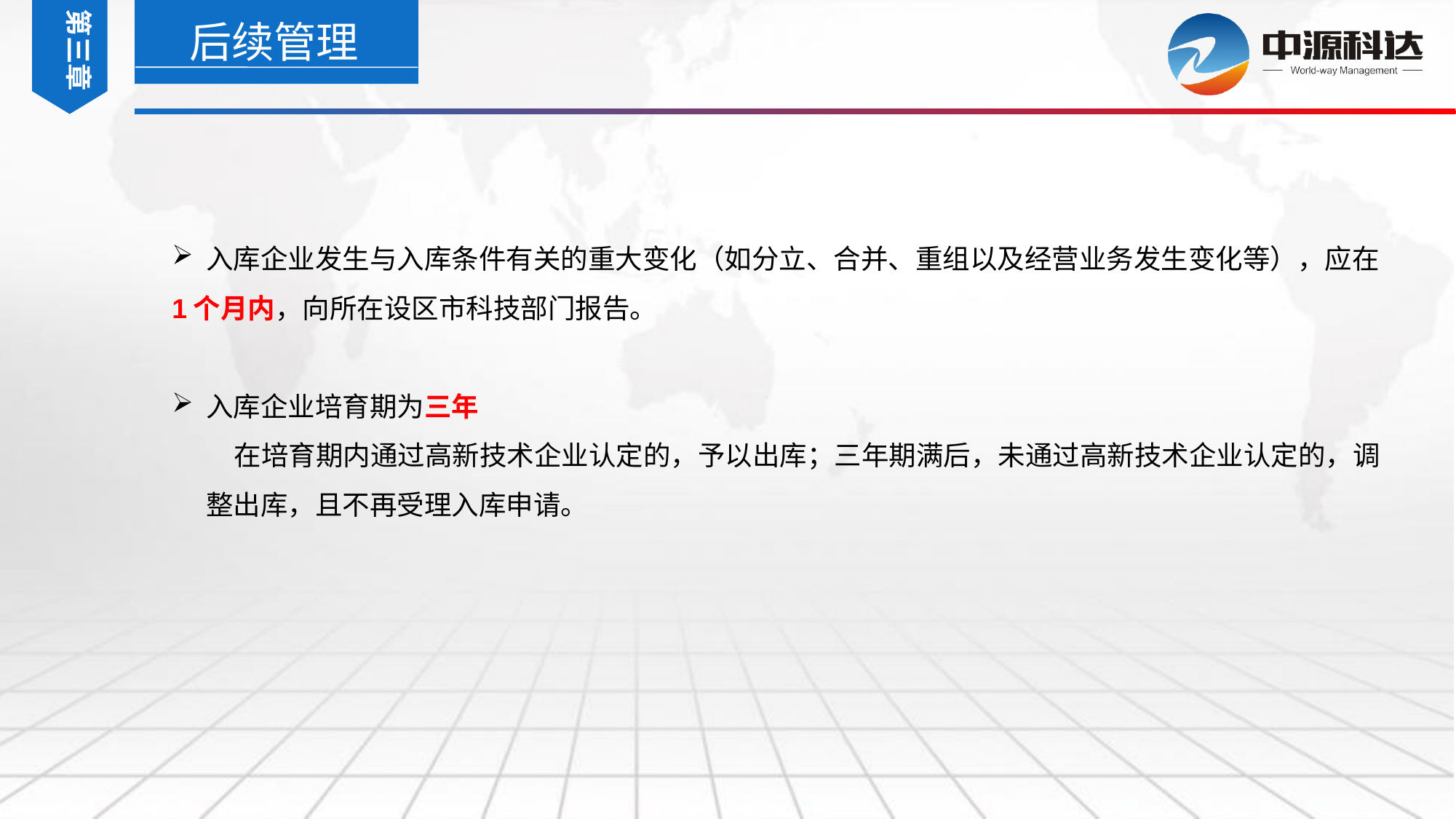

第三章
后续管理
入库企业发生与入库条件有关的重大变化（如分立、合并、重组以及经营业务发生变化等），应在
1个月内，向所在设区市科技部门报告。

入库企业培育期为三年
         在培育期内通过高新技术企业认定的，予以出库；三年期满后，未通过高新技术企业认定的，调整出库，且不再受理入库申请。